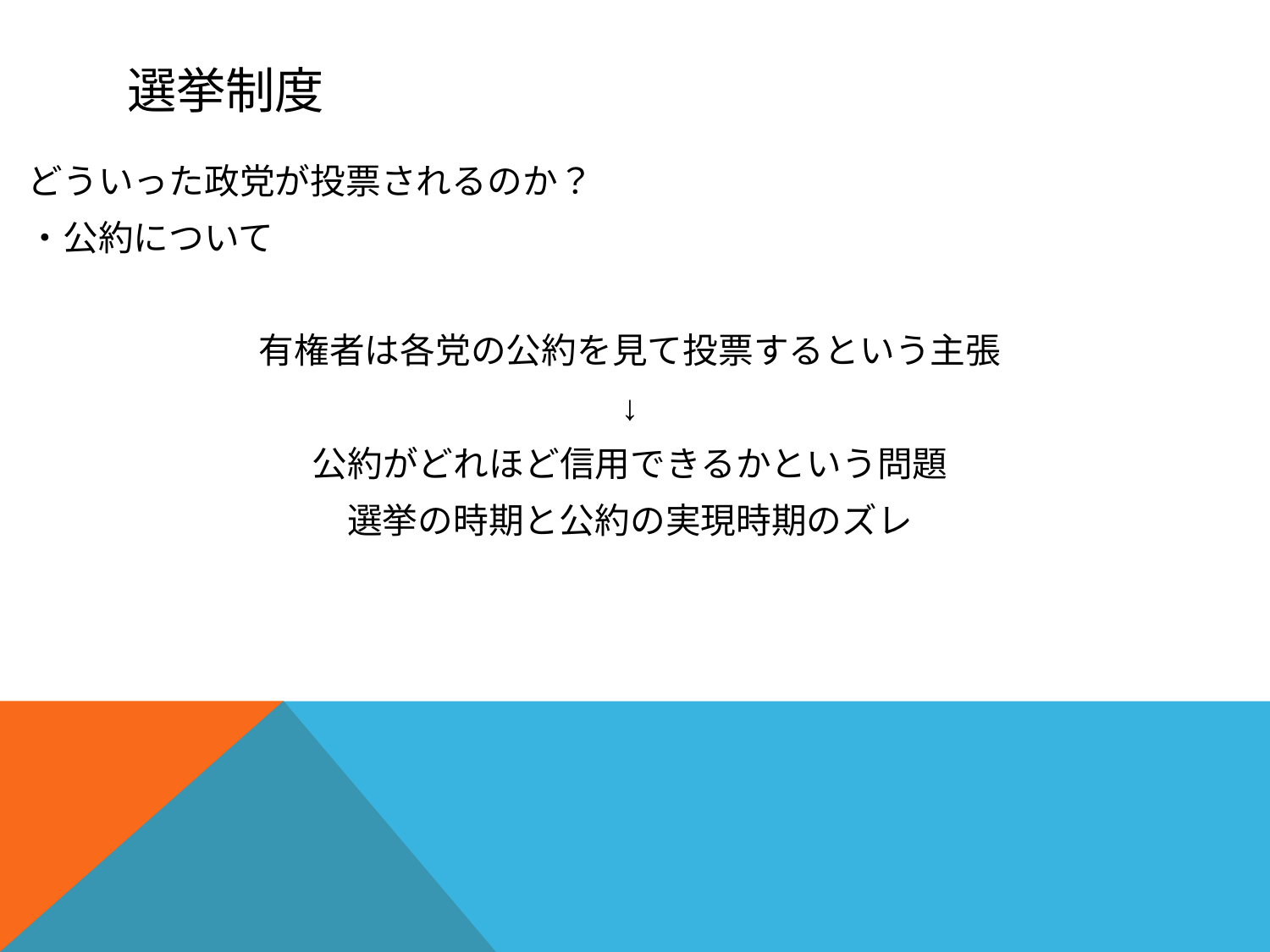

# 選挙制度
どういった政党が投票されるのか？
・公約について

有権者は各党の公約を見て投票するという主張
↓
公約がどれほど信用できるかという問題
選挙の時期と公約の実現時期のズレ